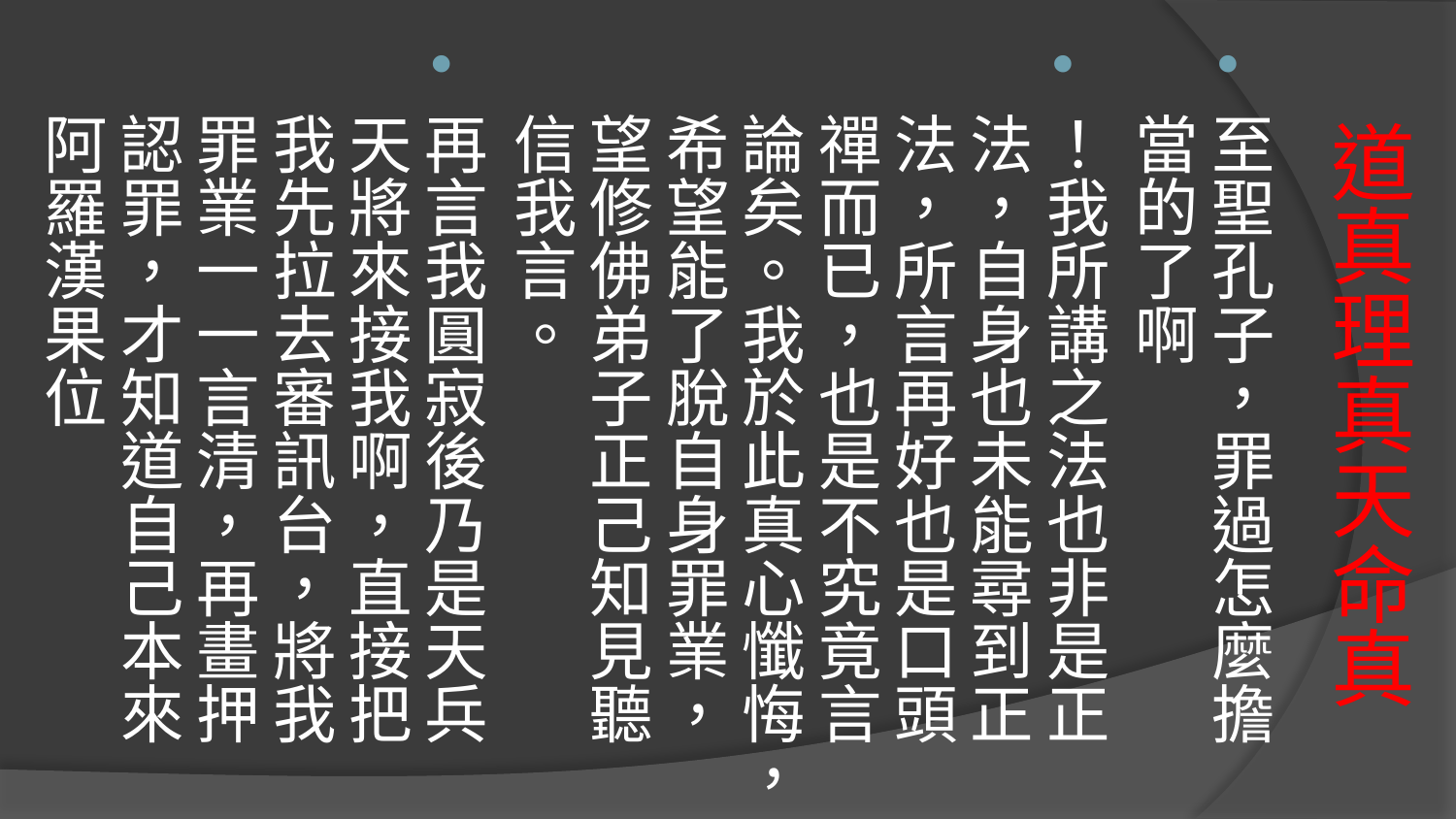

至聖孔子，罪過怎麼擔當的了啊
！我所講之法也非是正法，自身也未能尋到正法，所言再好也是口頭禪而已，也是不究竟言論矣。我於此真心懺悔，希望能了脫自身罪業，望修佛弟子正己知見聽信我言。
再言我圓寂後乃是天兵天將來接我啊，直接把我先拉去審訊台，將我罪業一一言清，再畫押認罪，才知道自己本來阿羅漢果位
# 道真理真天命真